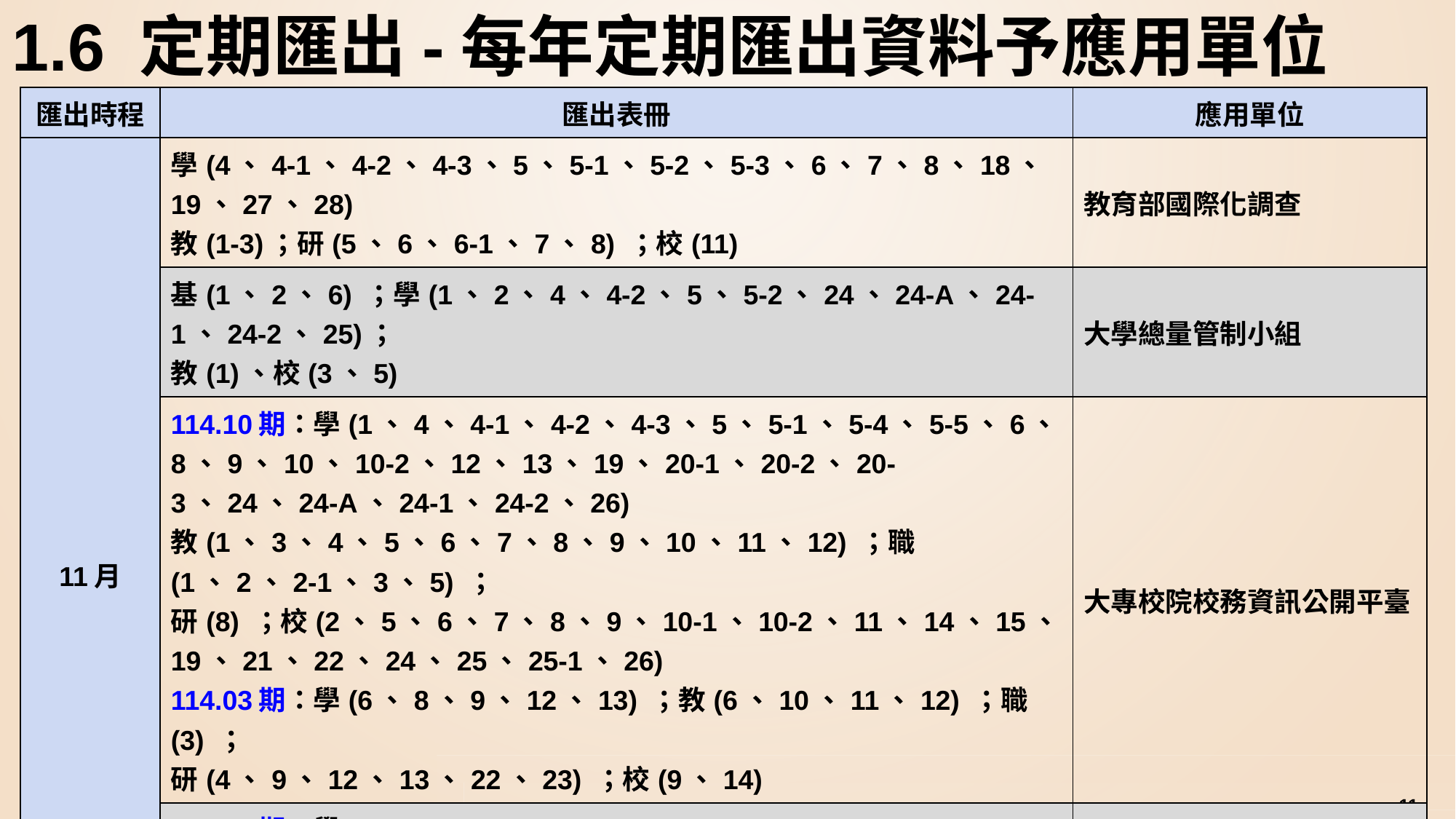

# 1.6 定期匯出-每年定期匯出資料予應用單位
| 匯出時程 | 匯出表冊 | 應用單位 |
| --- | --- | --- |
| 11月 | 學(4、4-1、4-2、4-3、5、5-1、5-2、5-3、6、7、8、18、19、27、28) 教(1-3)；研(5、6、6-1、7、8) ；校(11) | 教育部國際化調查 |
|  | 基(1、2、6) ；學(1、2、4、4-2、5、5-2、24、24-A、24-1、24-2、25)； 教(1)、校(3、5) | 大學總量管制小組 |
|  | 114.10期：學(1、4、4-1、4-2、4-3、5、5-1、5-4、5-5、6、8、9、10、10-2、12、13、19、20-1、20-2、20-3、24、24-A、24-1、24-2、26) 教(1、3、4、5、6、7、8、9、10、11、12) ；職(1、2、2-1、3、5) ； 研(8) ；校(2、5、6、7、8、9、10-1、10-2、11、14、15、19、21、22、24、25、25-1、26) 114.03期：學(6、8、9、12、13) ；教(6、10、11、12) ；職(3) ； 研(4、9、12、13、22、23) ；校(9、14) | 大專校院校務資訊公開平臺 |
|  | 114.10期：學(1、5、5-2、6、7、8、9、10、10-3、12、13、17、18、19、20-1、23、23-1、25、26、27、29) ；教(1、2) ；職(2、4、5) ； 研(5、6、8)；校(8、9、10-1、14、15) 114.03期：研(3、9、10、12、13、16、18、20)；校(9、14) | 高教深耕計畫小組 |